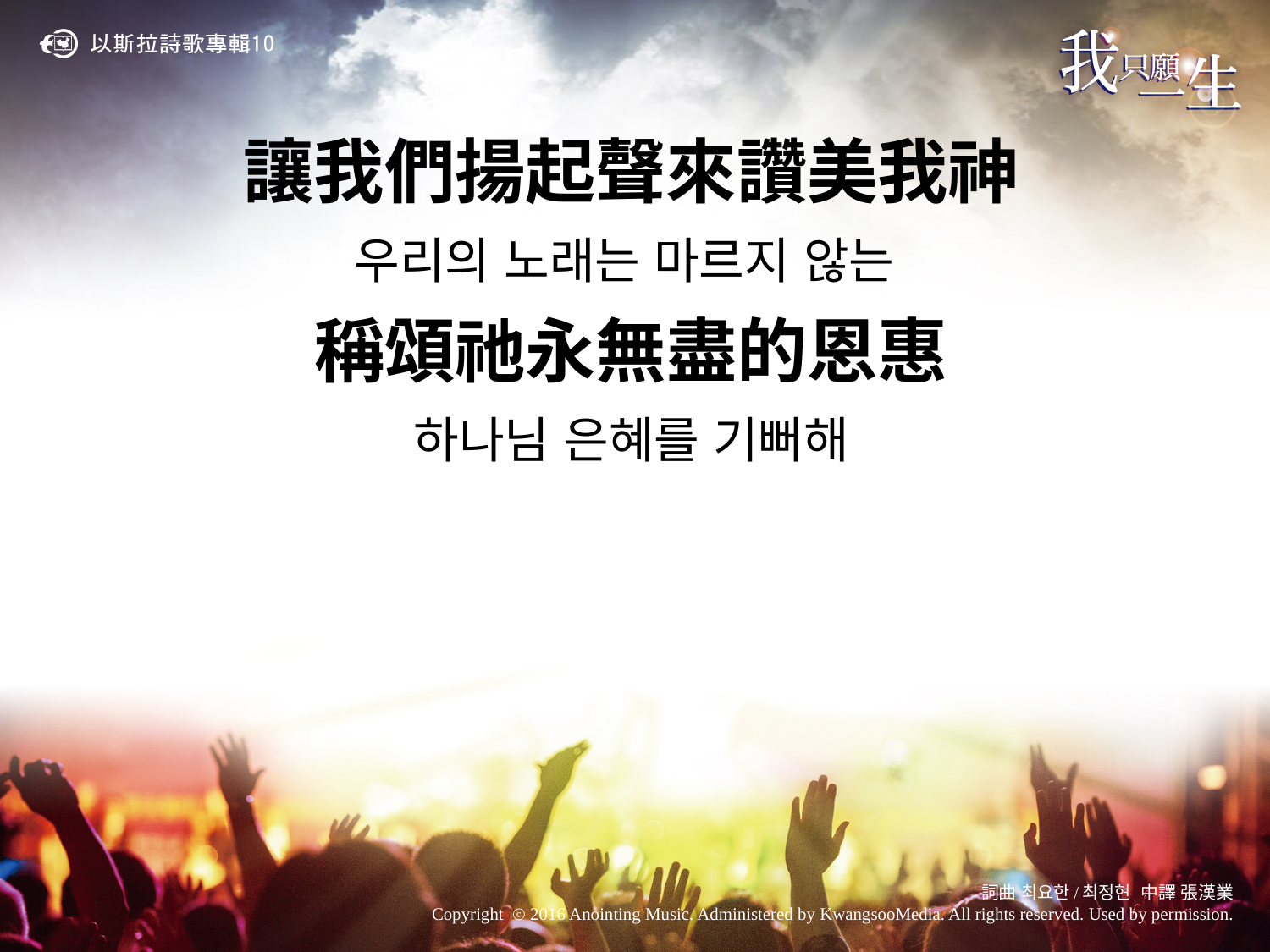

讓我們揚起聲來讚美我神
우리의 노래는 마르지 않는
稱頌祂永無盡的恩惠
하나님 은혜를 기뻐해
詞曲 최요한/최정현  中譯 張漢業
Copyright  ⓒ 2016 Anointing Music. Administered by KwangsooMedia. All rights reserved. Used by permission.